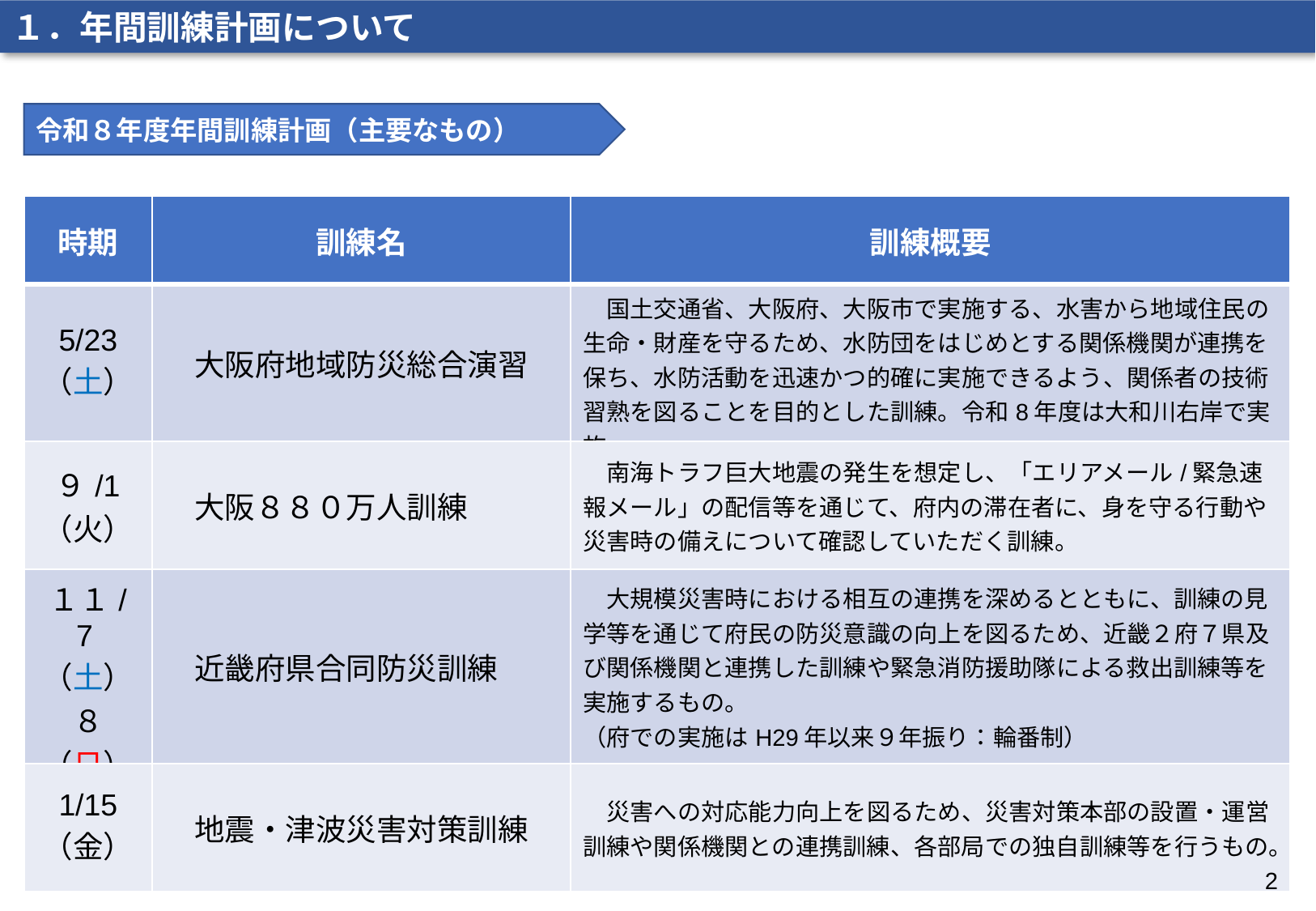

１．年間訓練計画について
令和８年度年間訓練計画（主要なもの）
| 時期 | 訓練名 | 訓練概要 |
| --- | --- | --- |
| 5/23 （土） | 大阪府地域防災総合演習 | 国土交通省、大阪府、大阪市で実施する、水害から地域住民の生命・財産を守るため、水防団をはじめとする関係機関が連携を保ち、水防活動を迅速かつ的確に実施できるよう、関係者の技術習熟を図ることを目的とした訓練。令和8年度は大和川右岸で実施。 |
| ９/1 （火） | 大阪８８０万人訓練 | 南海トラフ巨大地震の発生を想定し、「エリアメール/緊急速報メール」の配信等を通じて、府内の滞在者に、身を守る行動や災害時の備えについて確認していただく訓練。 |
| １１/ 7（土） ８（日） | 近畿府県合同防災訓練 | 大規模災害時における相互の連携を深めるとともに、訓練の見学等を通じて府民の防災意識の向上を図るため、近畿２府７県及び関係機関と連携した訓練や緊急消防援助隊による救出訓練等を実施するもの。 （府での実施はH29年以来９年振り：輪番制） |
| 1/15 （金） | 地震・津波災害対策訓練 | 災害への対応能力向上を図るため、災害対策本部の設置・運営訓練や関係機関との連携訓練、各部局での独自訓練等を行うもの。 |
2